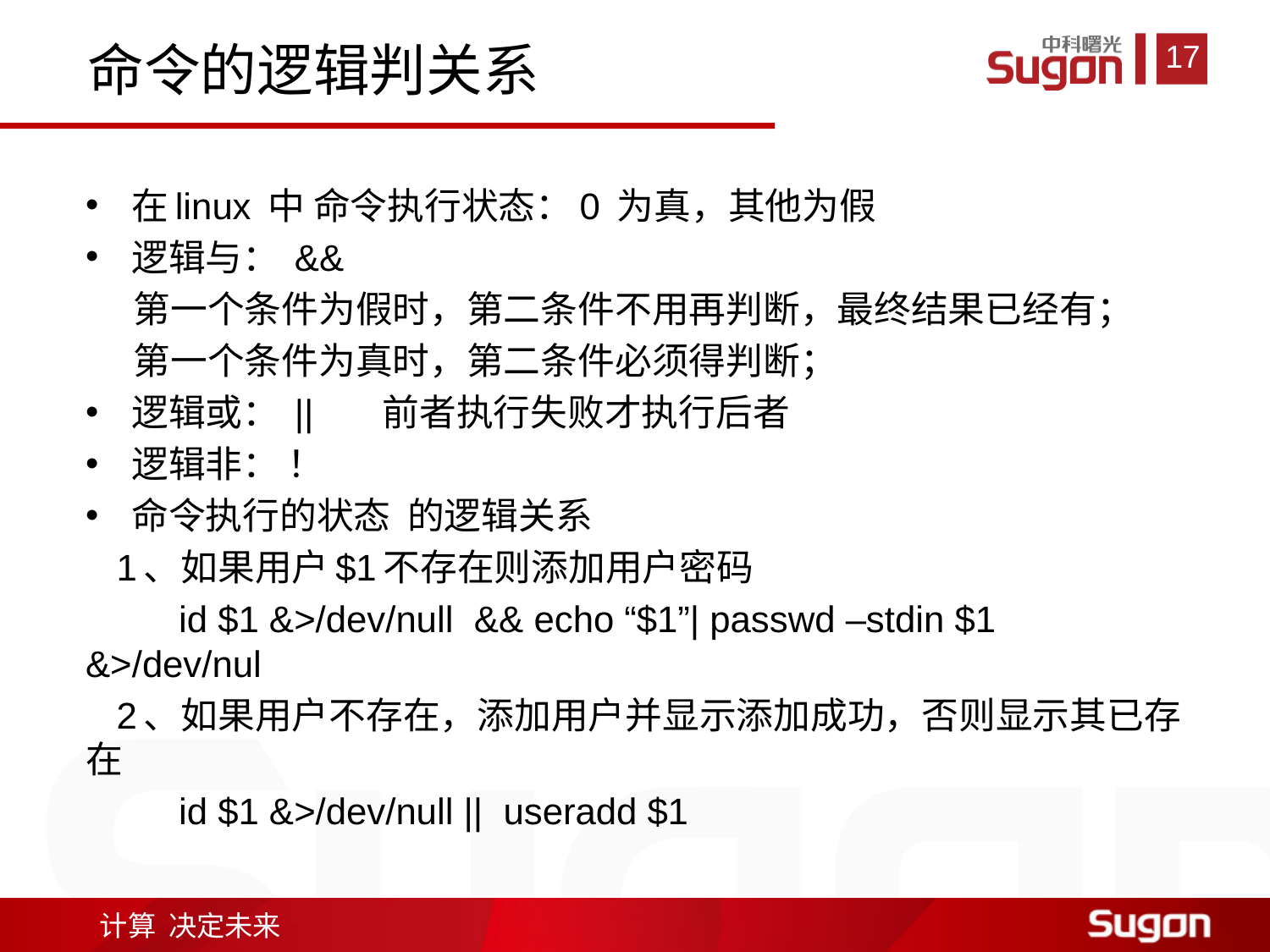

命令的逻辑判关系
在linux 中 命令执行状态：0 为真，其他为假
逻辑与： &&
     第一个条件为假时，第二条件不用再判断，最终结果已经有；
     第一个条件为真时，第二条件必须得判断；
逻辑或： ||      前者执行失败才执行后者
逻辑非： ！
命令执行的状态  的逻辑关系
   1、如果用户$1不存在则添加用户密码
         id $1 &>/dev/null  && echo “$1”| passwd –stdin $1 &>/dev/nul
   2、如果用户不存在，添加用户并显示添加成功，否则显示其已存在
         id $1 &>/dev/null ||  useradd $1